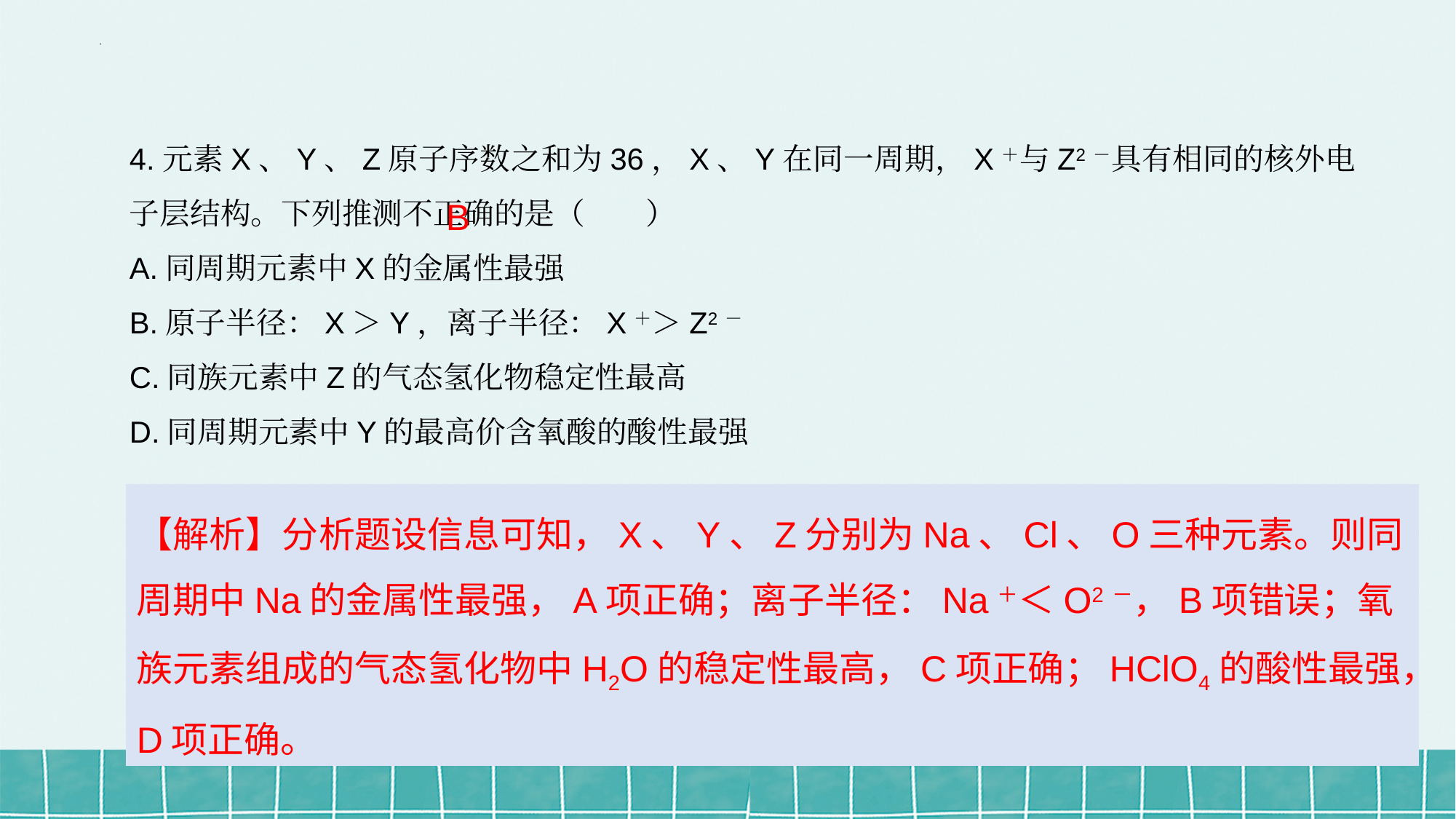

4.元素X、Y、Z原子序数之和为36，X、Y在同一周期，X＋与Z2－具有相同的核外电子层结构。下列推测不正确的是（　　）
A.同周期元素中X的金属性最强
B.原子半径：X＞Y，离子半径：X＋＞Z2－
C.同族元素中Z的气态氢化物稳定性最高
D.同周期元素中Y的最高价含氧酸的酸性最强
B
【解析】分析题设信息可知，X、Y、Z分别为Na、Cl、O三种元素。则同周期中Na的金属性最强，A项正确；离子半径：Na＋＜O2－，B项错误；氧族元素组成的气态氢化物中H2O的稳定性最高，C项正确；HClO4的酸性最强，D项正确。